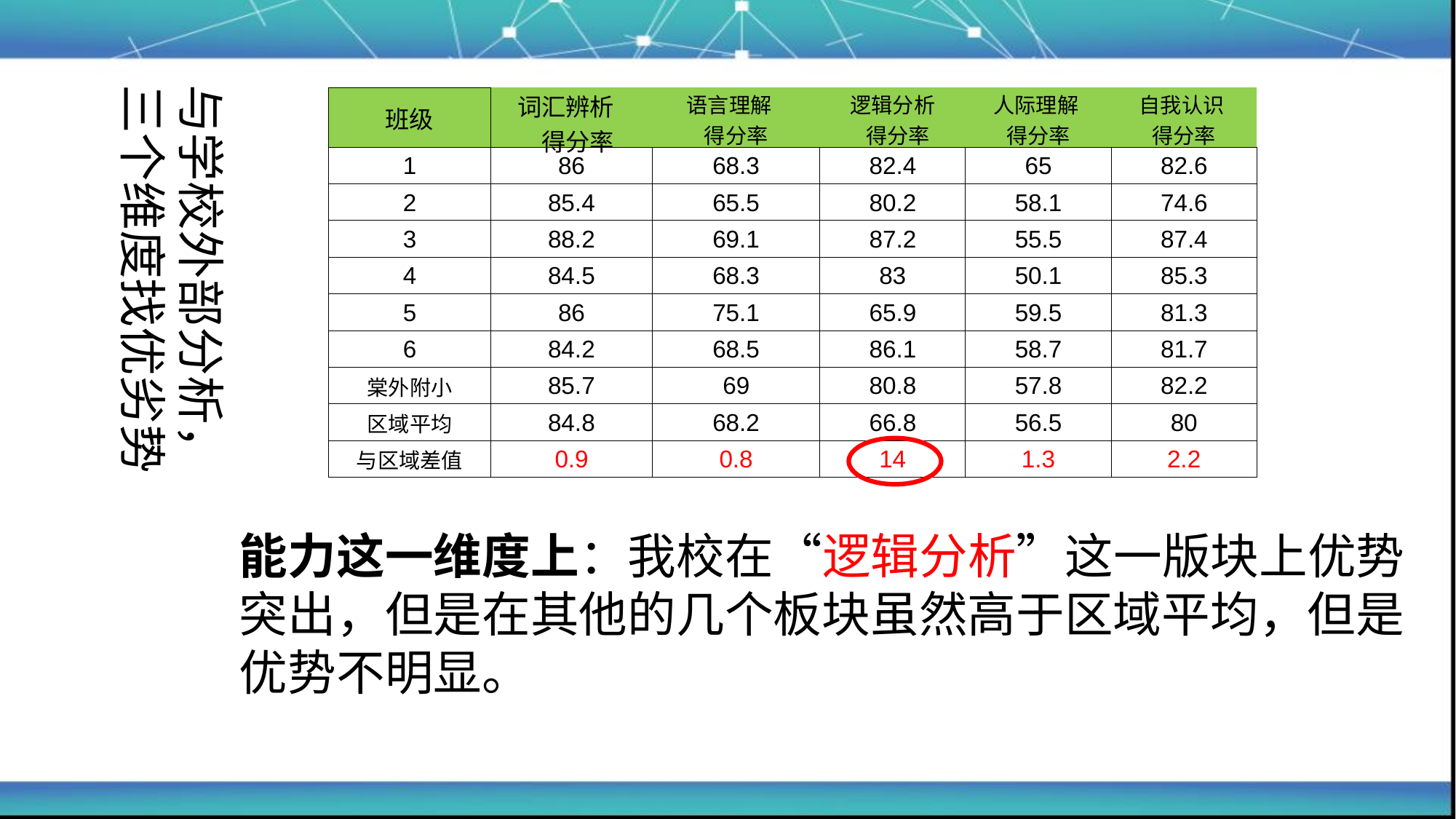

与学校外部分析，
三个维度找优劣势
| 班级 | 词汇辨析 得分率 | 语言理解 得分率 | 逻辑分析 得分率 | 人际理解 得分率 | 自我认识 得分率 |
| --- | --- | --- | --- | --- | --- |
| 1 | 86 | 68.3 | 82.4 | 65 | 82.6 |
| 2 | 85.4 | 65.5 | 80.2 | 58.1 | 74.6 |
| 3 | 88.2 | 69.1 | 87.2 | 55.5 | 87.4 |
| 4 | 84.5 | 68.3 | 83 | 50.1 | 85.3 |
| 5 | 86 | 75.1 | 65.9 | 59.5 | 81.3 |
| 6 | 84.2 | 68.5 | 86.1 | 58.7 | 81.7 |
| 棠外附小 | 85.7 | 69 | 80.8 | 57.8 | 82.2 |
| 区域平均 | 84.8 | 68.2 | 66.8 | 56.5 | 80 |
| 与区域差值 | 0.9 | 0.8 | 14 | 1.3 | 2.2 |

能力这一维度上：我校在“逻辑分析”这一版块上优势突出，但是在其他的几个板块虽然高于区域平均，但是优势不明显。